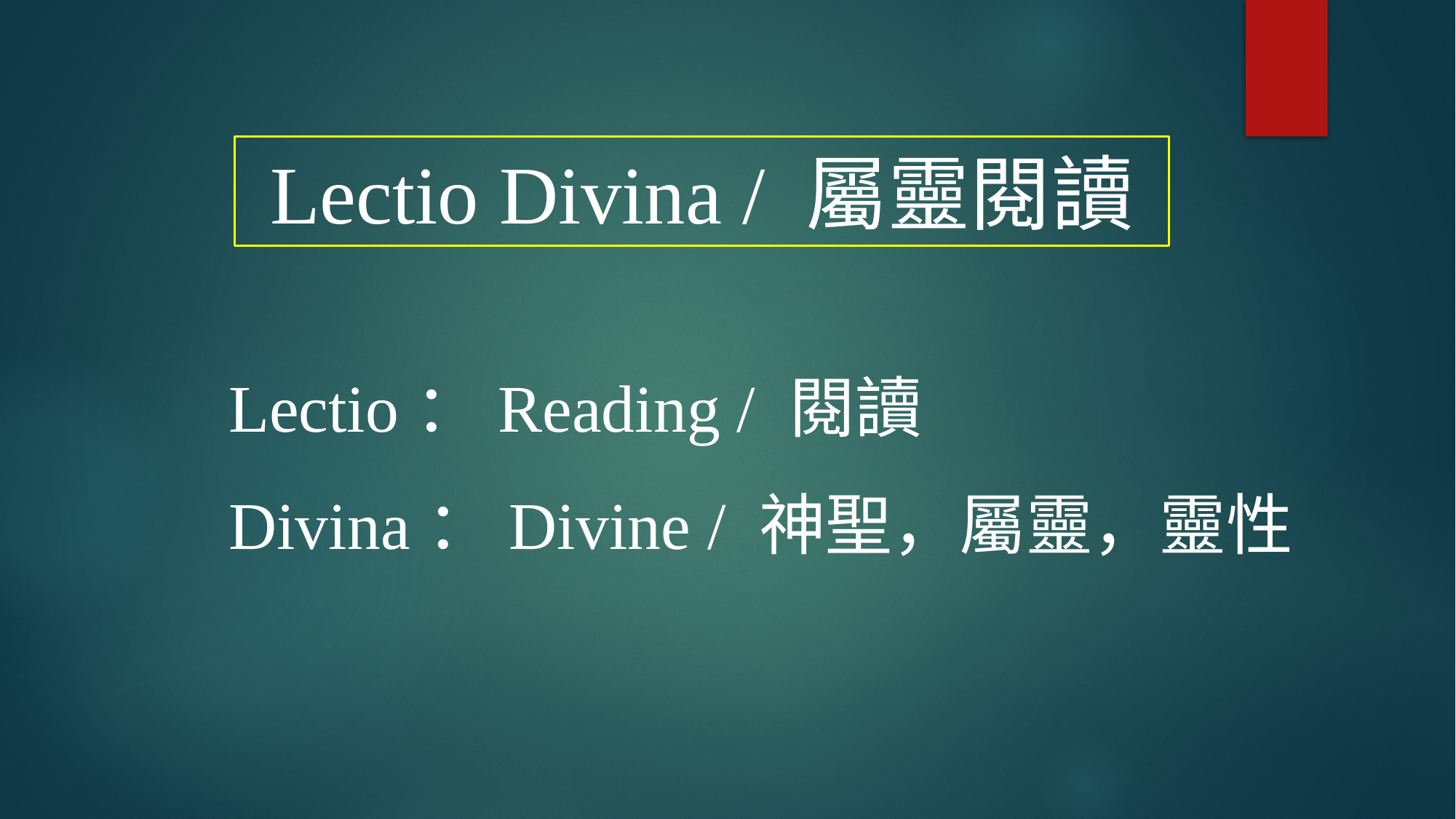

Lectio Divina / 屬靈閱讀
Lectio：Reading / 閱讀
Divina：Divine / 神聖，屬靈，靈性